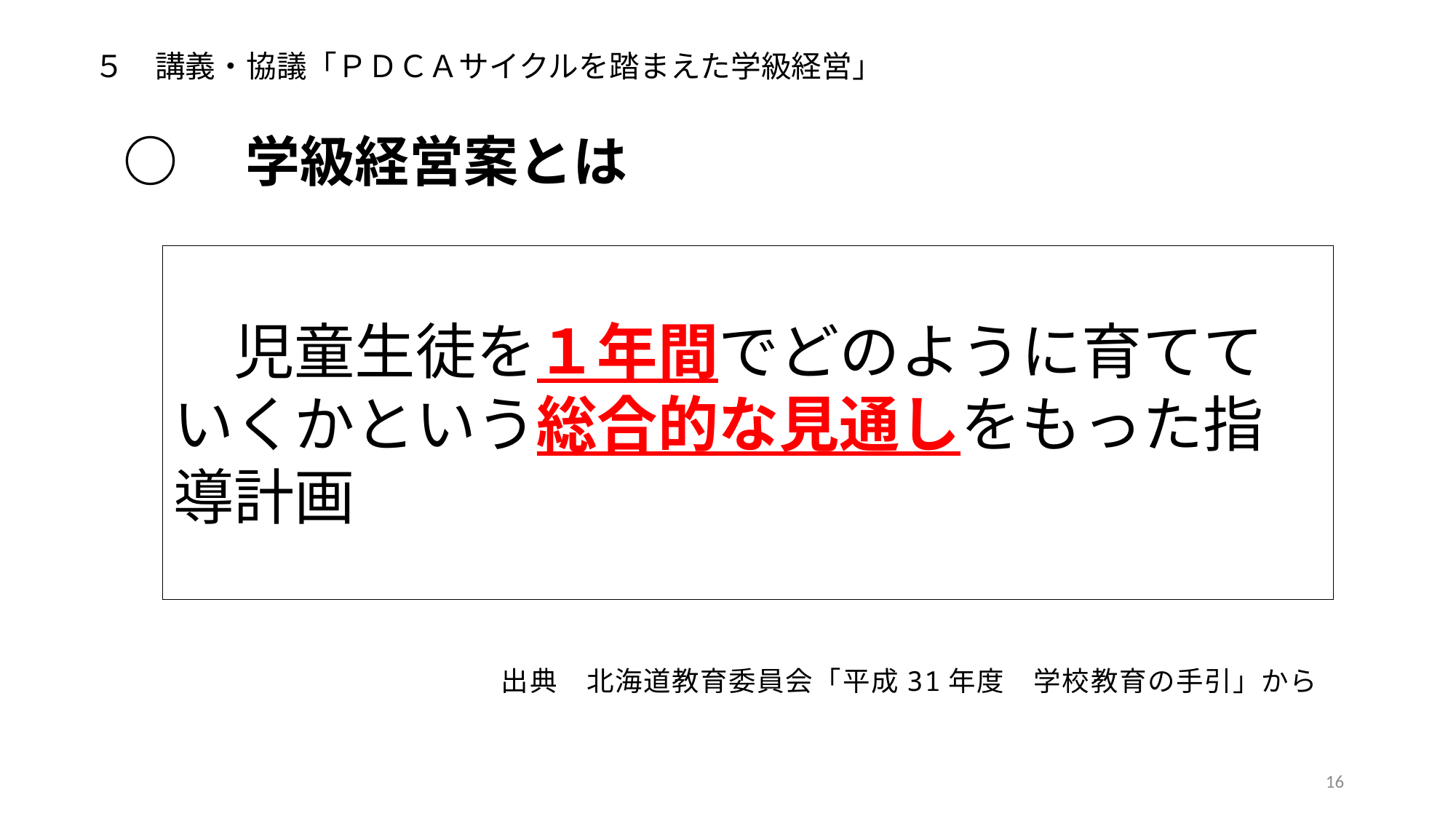

５　講義・協議「ＰＤＣＡサイクルを踏まえた学級経営」
○　学級経営案とは
　児童生徒を１年間でどのように育てていくかという総合的な見通しをもった指導計画
出典　北海道教育委員会「平成31年度　学校教育の手引」から
16